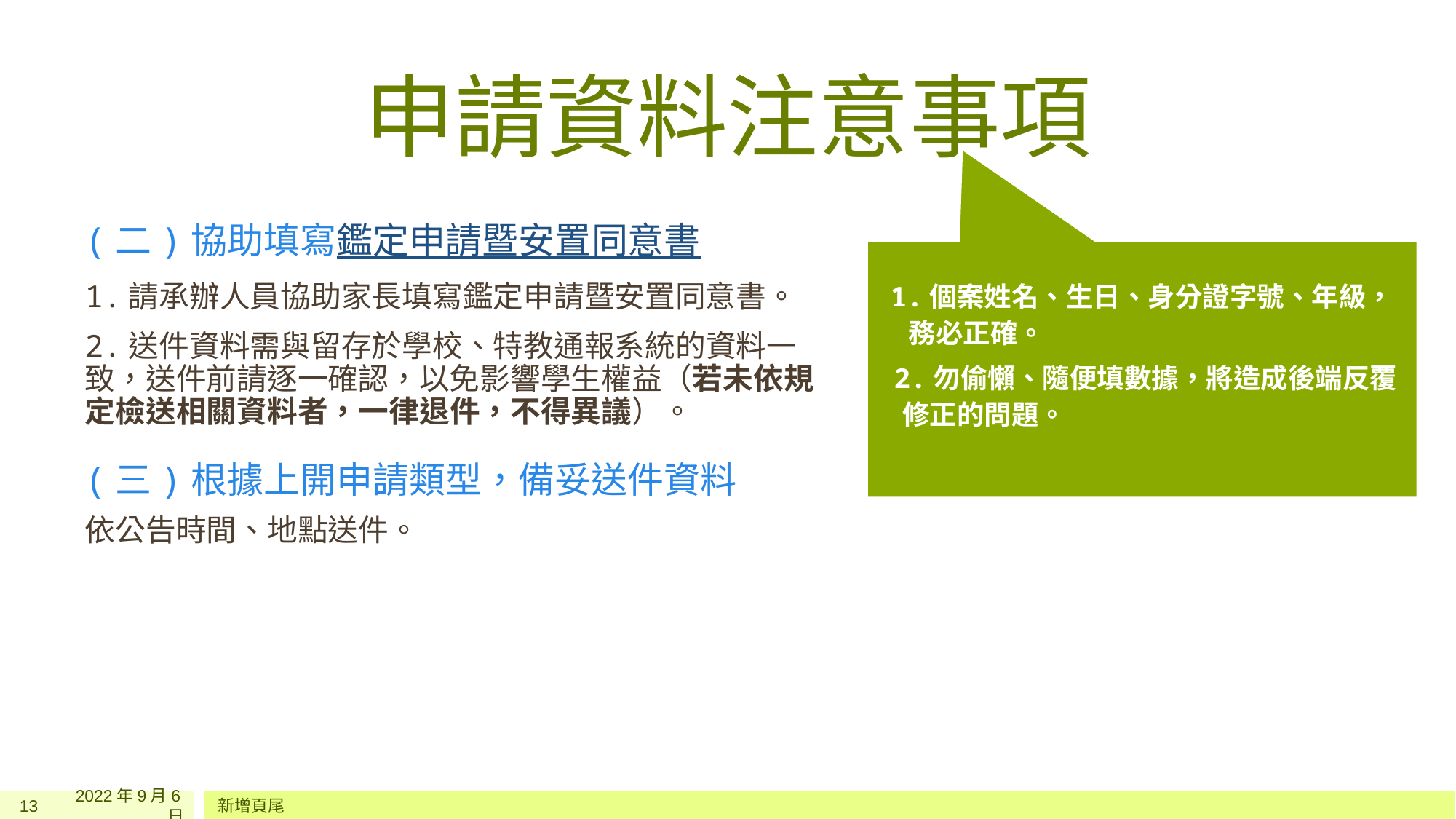

申請資料注意事項
(二)協助填寫鑑定申請暨安置同意書
1.請承辦人員協助家長填寫鑑定申請暨安置同意書。
2.送件資料需與留存於學校、特教通報系統的資料一致，送件前請逐一確認，以免影響學生權益（若未依規定檢送相關資料者，一律退件，不得異議）。

1.個案姓名、生日、身分證字號、年級，
    務必正確。
 2.勿偷懶、隨便填數據，將造成後端反覆
   修正的問題。

(三)根據上開申請類型，備妥送件資料
依公告時間、地點送件。

13
2022年9月6日
新增頁尾